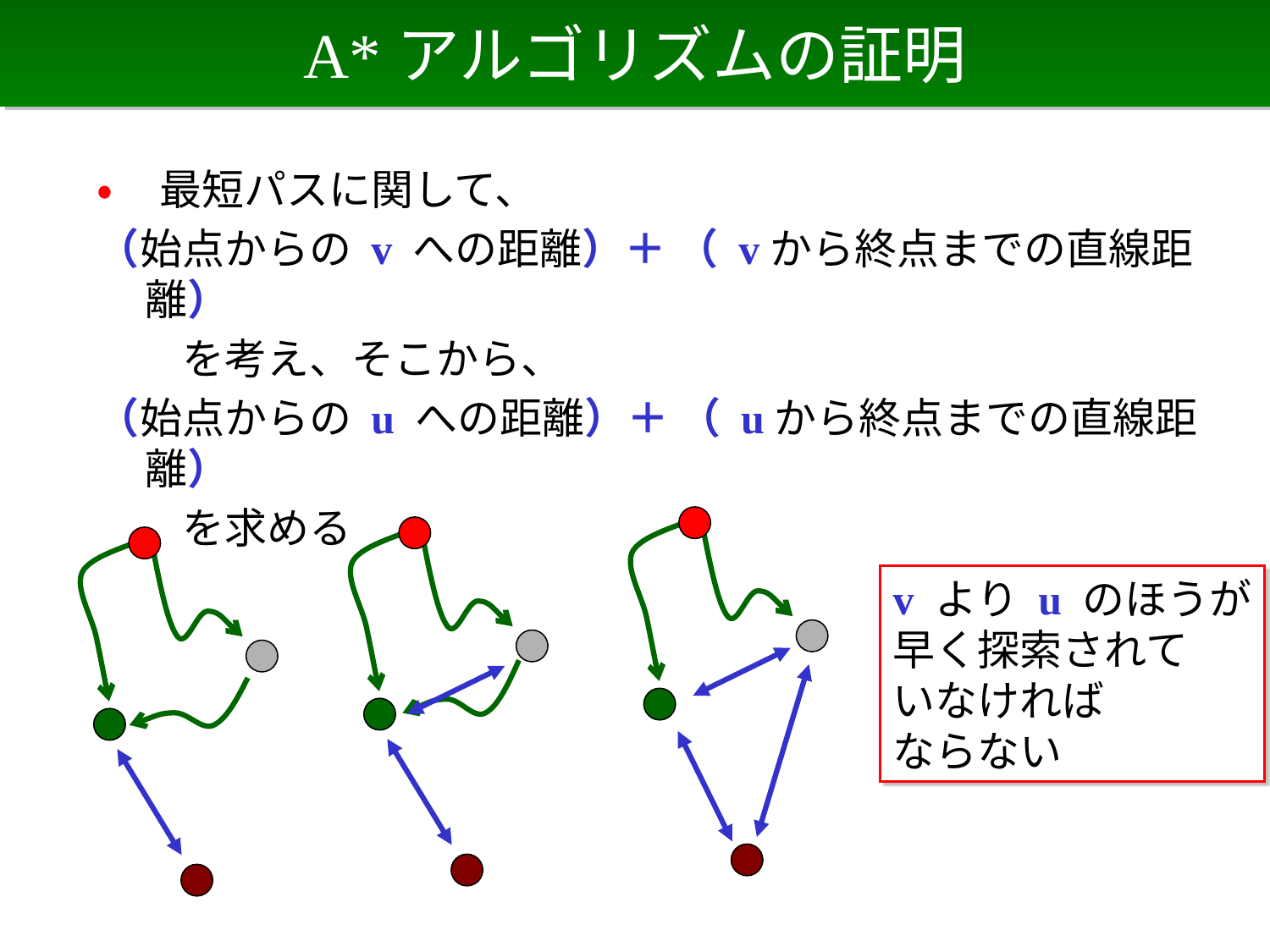

# A*アルゴリズムの証明
• 最短パスに関して、
（始点からの v への距離）＋ （ vから終点までの直線距離）
　　を考え、そこから、
（始点からの u への距離）＋ （ uから終点までの直線距離）
　　を求める

v より u のほうが
早く探索されて
いなければ
ならない